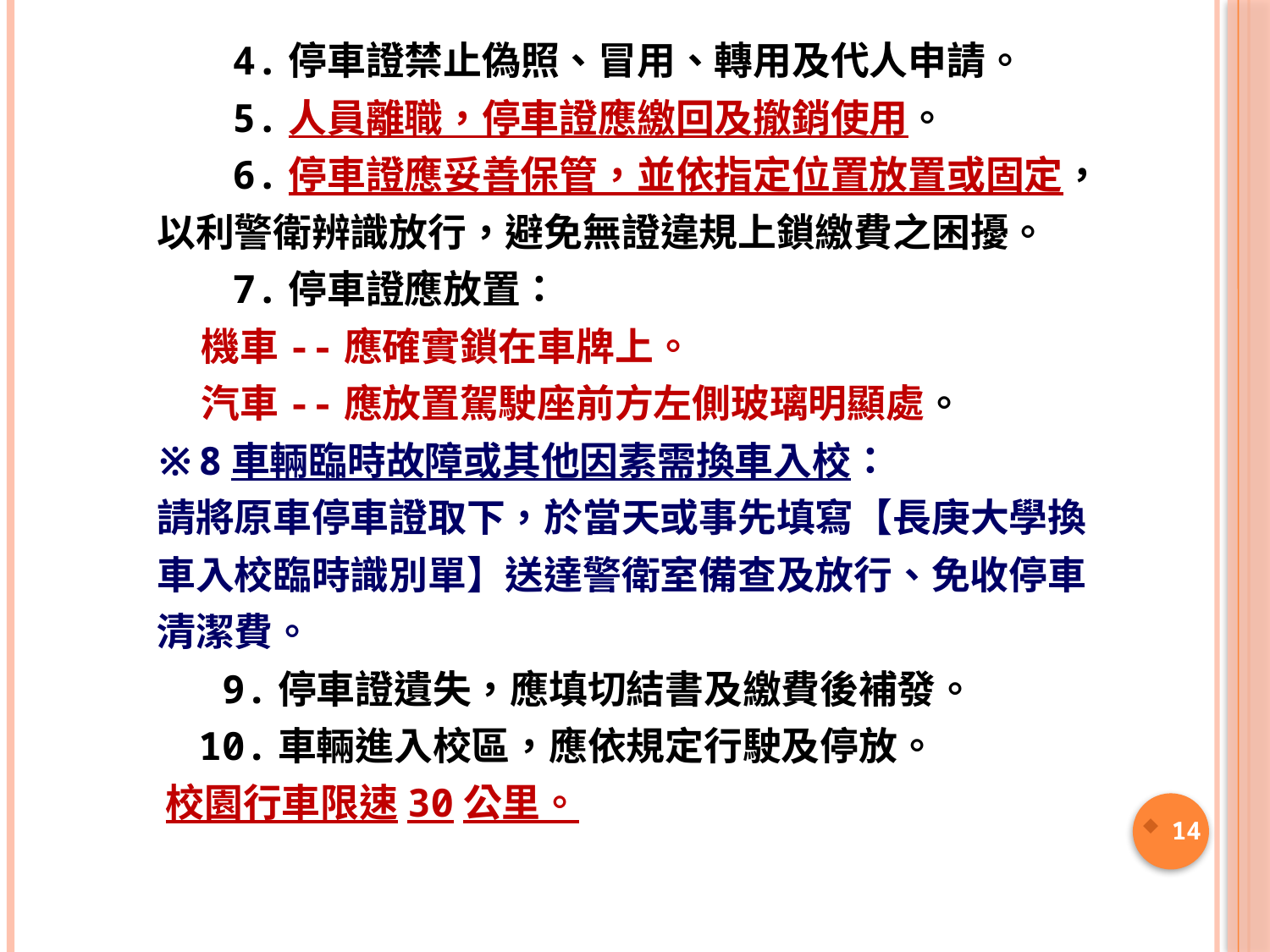

4.停車證禁止偽照、冒用、轉用及代人申請。
		5.人員離職，停車證應繳回及撤銷使用。
		6.停車證應妥善保管，並依指定位置放置或固定，
         以利警衛辨識放行，避免無證違規上鎖繳費之困擾。
		7.停車證應放置：
              機車--應確實鎖在車牌上。
              汽車--應放置駕駛座前方左側玻璃明顯處。
	  ※8車輛臨時故障或其他因素需換車入校：
         請將原車停車證取下，於當天或事先填寫【長庚大學換
         車入校臨時識別單】送達警衛室備查及放行、免收停車
         清潔費。
	     9.停車證遺失，應填切結書及繳費後補發。
	    10.車輛進入校區，應依規定行駛及停放。
          校園行車限速30公里。
14